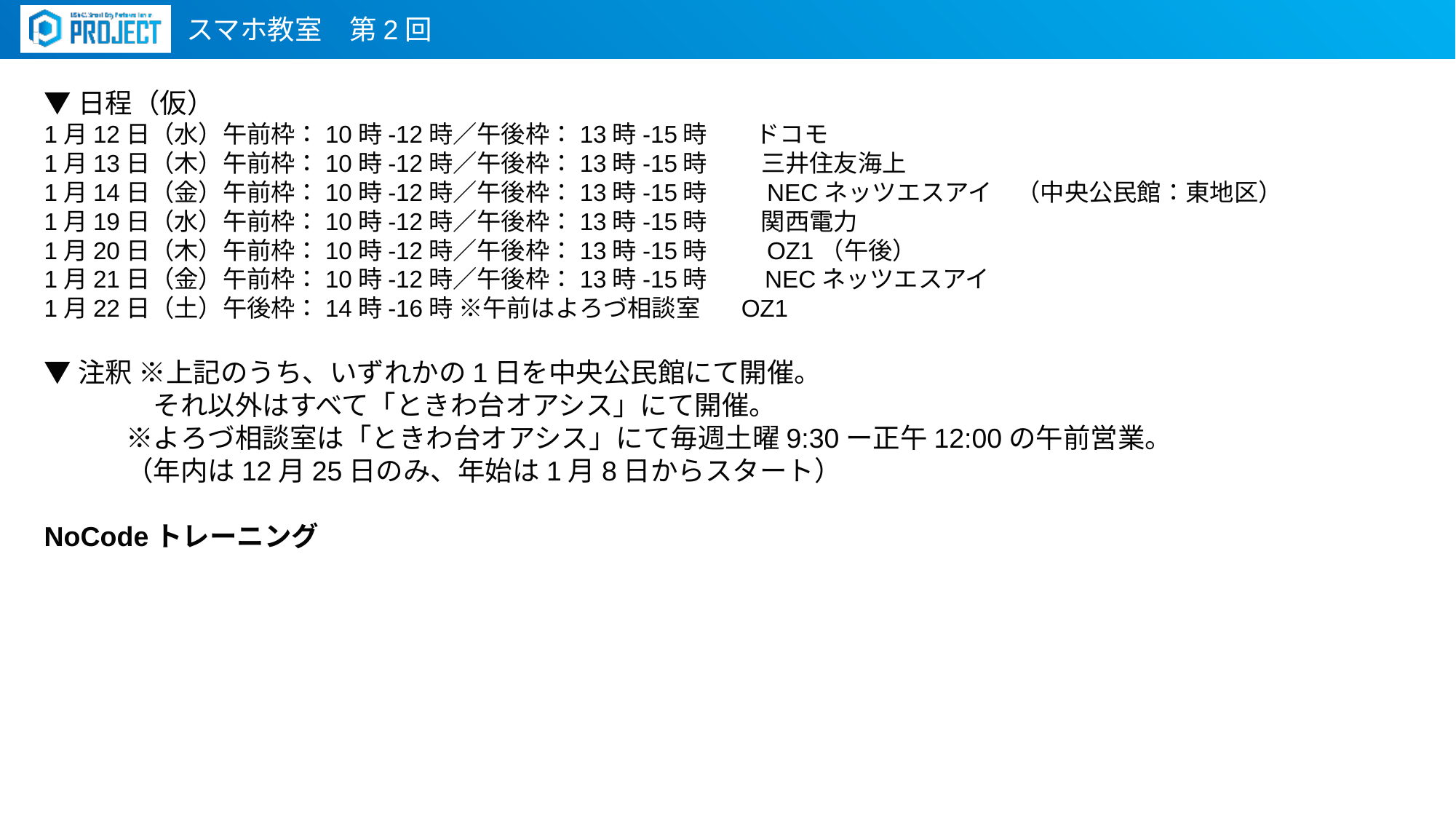

スマホ教室　第2回
▼日程（仮）
1月12日（水）午前枠：10時-12時／午後枠：13時-15時　　ドコモ
1月13日（木）午前枠：10時-12時／午後枠：13時-15時 　　三井住友海上
1月14日（金）午前枠：10時-12時／午後枠：13時-15時 　　NECネッツエスアイ　（中央公民館：東地区）
1月19日（水）午前枠：10時-12時／午後枠：13時-15時 　　関西電力
1月20日（木）午前枠：10時-12時／午後枠：13時-15時 　　OZ1（午後）
1月21日（金）午前枠：10時-12時／午後枠：13時-15時 　    NECネッツエスアイ
1月22日（土）午後枠：14時-16時 ※午前はよろづ相談室 　 OZ1

▼注釈 ※上記のうち、いずれかの1日を中央公民館にて開催。
　　　　それ以外はすべて「ときわ台オアシス」にて開催。
　　　※よろづ相談室は「ときわ台オアシス」にて毎週土曜9:30ー正午12:00の午前営業。
　　　（年内は12月25日のみ、年始は1月8日からスタート）

NoCodeトレーニング